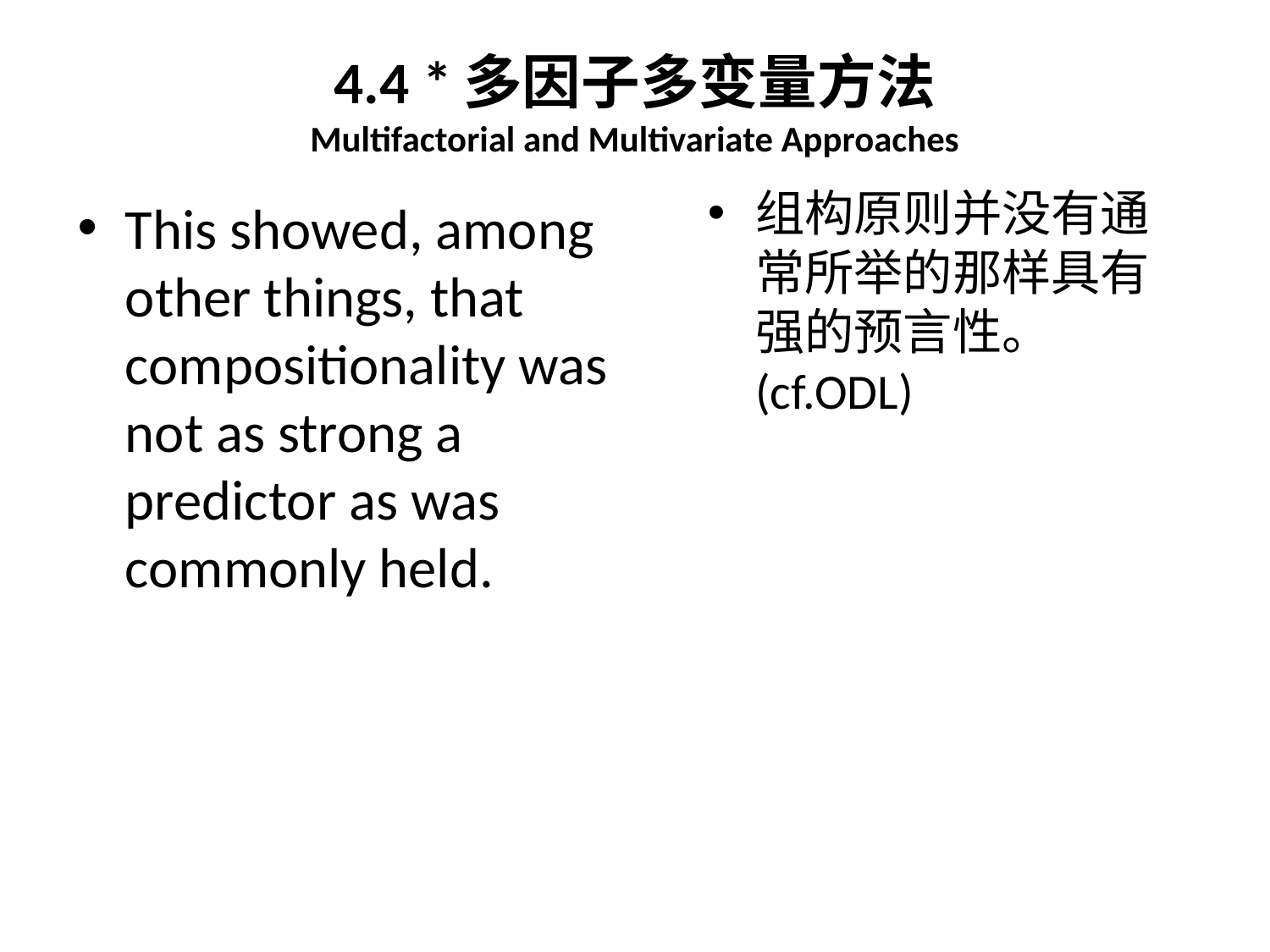

# 4.4 *多因子多变量方法 Multifactorial and Multivariate Approaches
组构原则并没有通常所举的那样具有强的预言性。(cf.ODL)
This showed, among other things, that compositionality was not as strong a predictor as was commonly held.